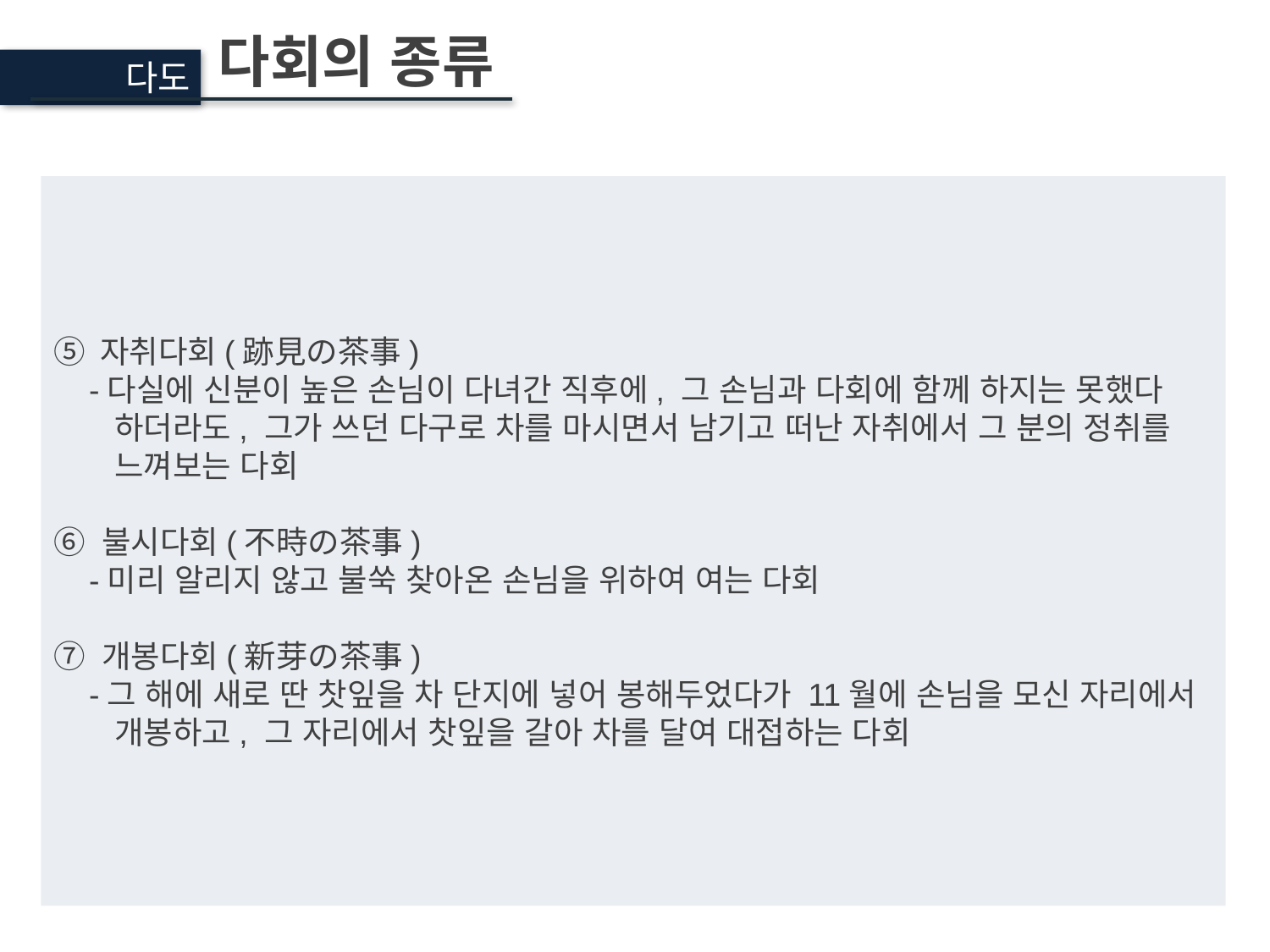

다회의 종류

다도
⑤ 자취다회(跡見の茶事)
    -다실에 신분이 높은 손님이 다녀간 직후에, 그 손님과 다회에 함께 하지는 못했다
      하더라도, 그가 쓰던 다구로 차를 마시면서 남기고 떠난 자취에서 그 분의 정취를
      느껴보는 다회
⑥ 불시다회(不時の茶事)
    -미리 알리지 않고 불쑥 찾아온 손님을 위하여 여는 다회
⑦ 개봉다회(新芽の茶事)
    -그 해에 새로 딴 찻잎을 차 단지에 넣어 봉해두었다가 11월에 손님을 모신 자리에서
      개봉하고, 그 자리에서 찻잎을 갈아 차를 달여 대접하는 다회